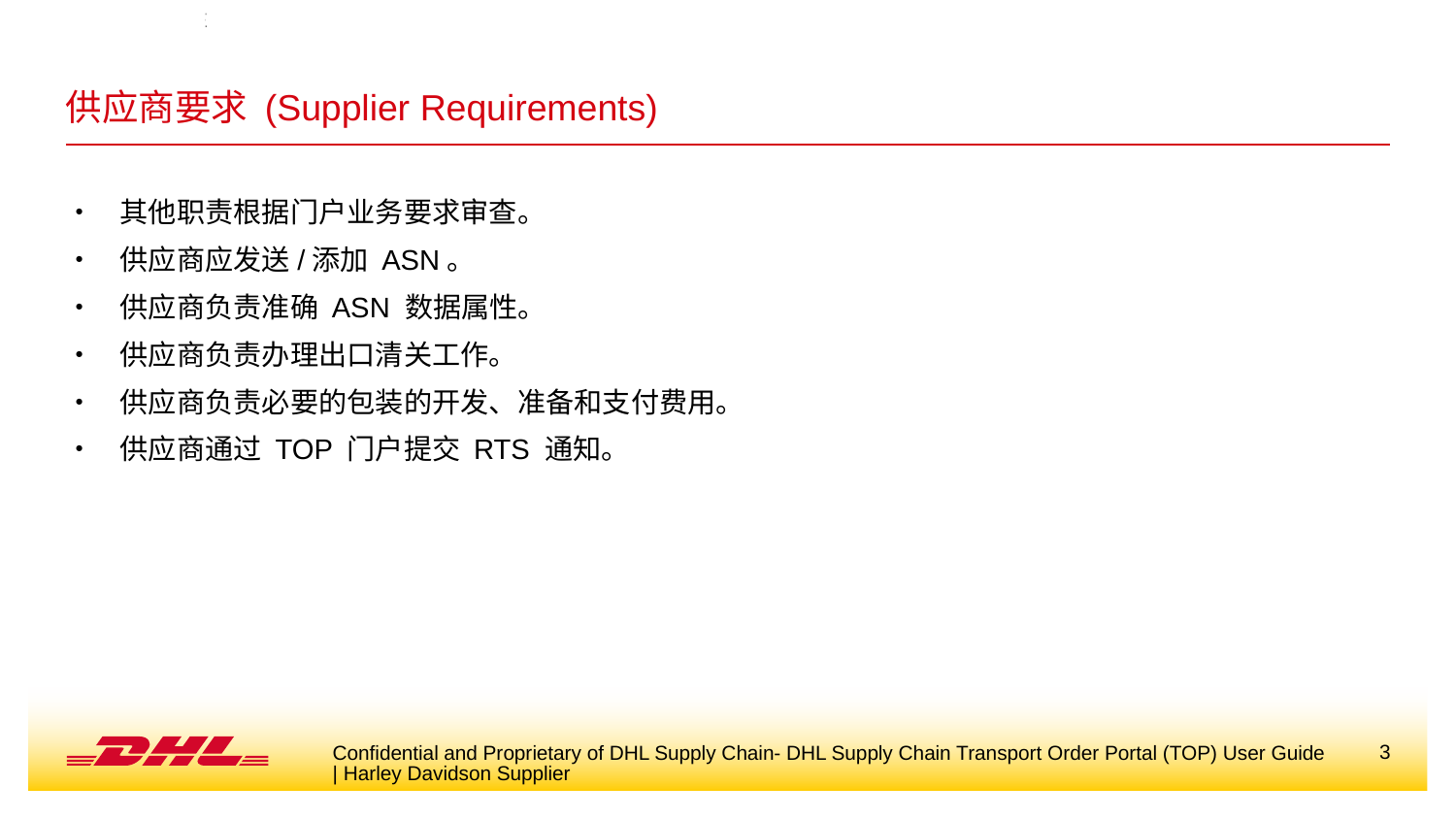

# 供应商要求 (Supplier Requirements)
•   其他职责根据门户业务要求审查。
•   供应商应发送/添加 ASN。
•   供应商负责准确 ASN 数据属性。
•   供应商负责办理出口清关工作。
•   供应商负责必要的包装的开发、准备和支付费用。
•   供应商通过 TOP 门户提交 RTS 通知。

Confidential and Proprietary of DHL Supply Chain- DHL Supply Chain Transport Order Portal (TOP) User Guide | Harley Davidson Supplier